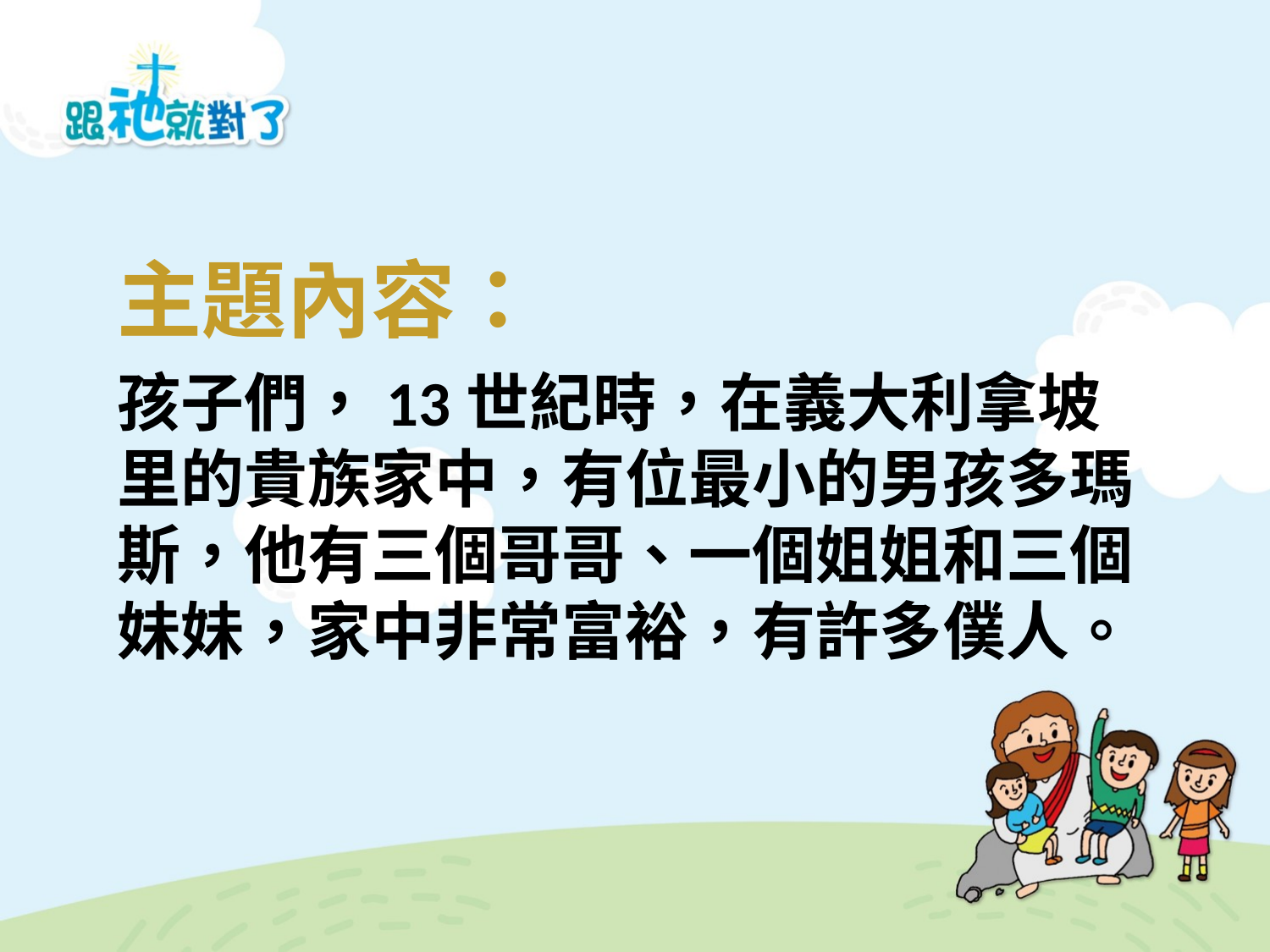

主題內容：
孩子們，13世紀時，在義大利拿坡里的貴族家中，有位最小的男孩多瑪斯，他有三個哥哥、一個姐姐和三個妹妹，家中非常富裕，有許多僕人。